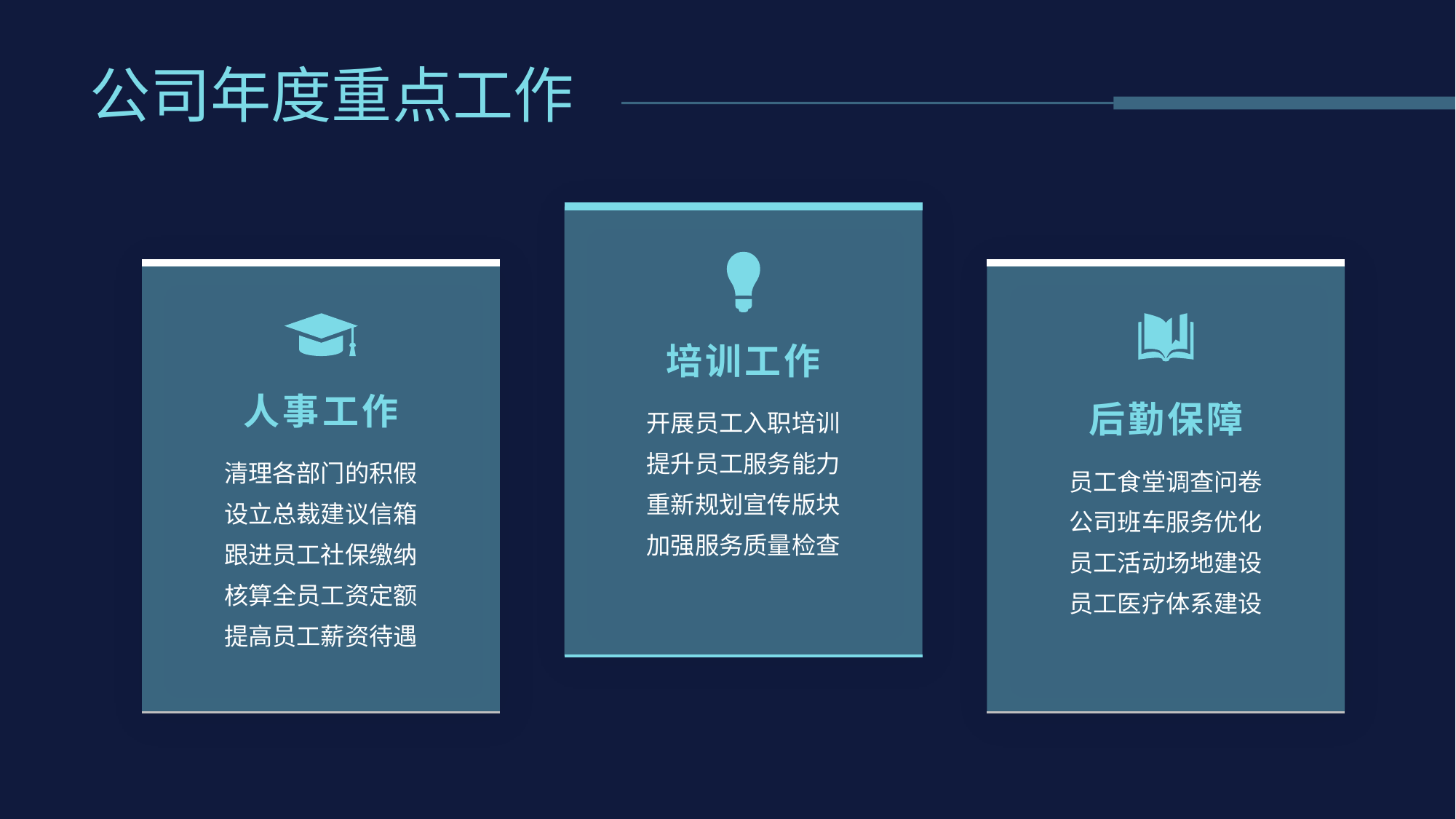

# 公司年度重点工作

培训工作
人事工作
开展员工入职培训
提升员工服务能力
重新规划宣传版块
加强服务质量检查
后勤保障
清理各部门的积假
设立总裁建议信箱
跟进员工社保缴纳
核算全员工资定额
提高员工薪资待遇
员工食堂调查问卷
公司班车服务优化
员工活动场地建设
员工医疗体系建设